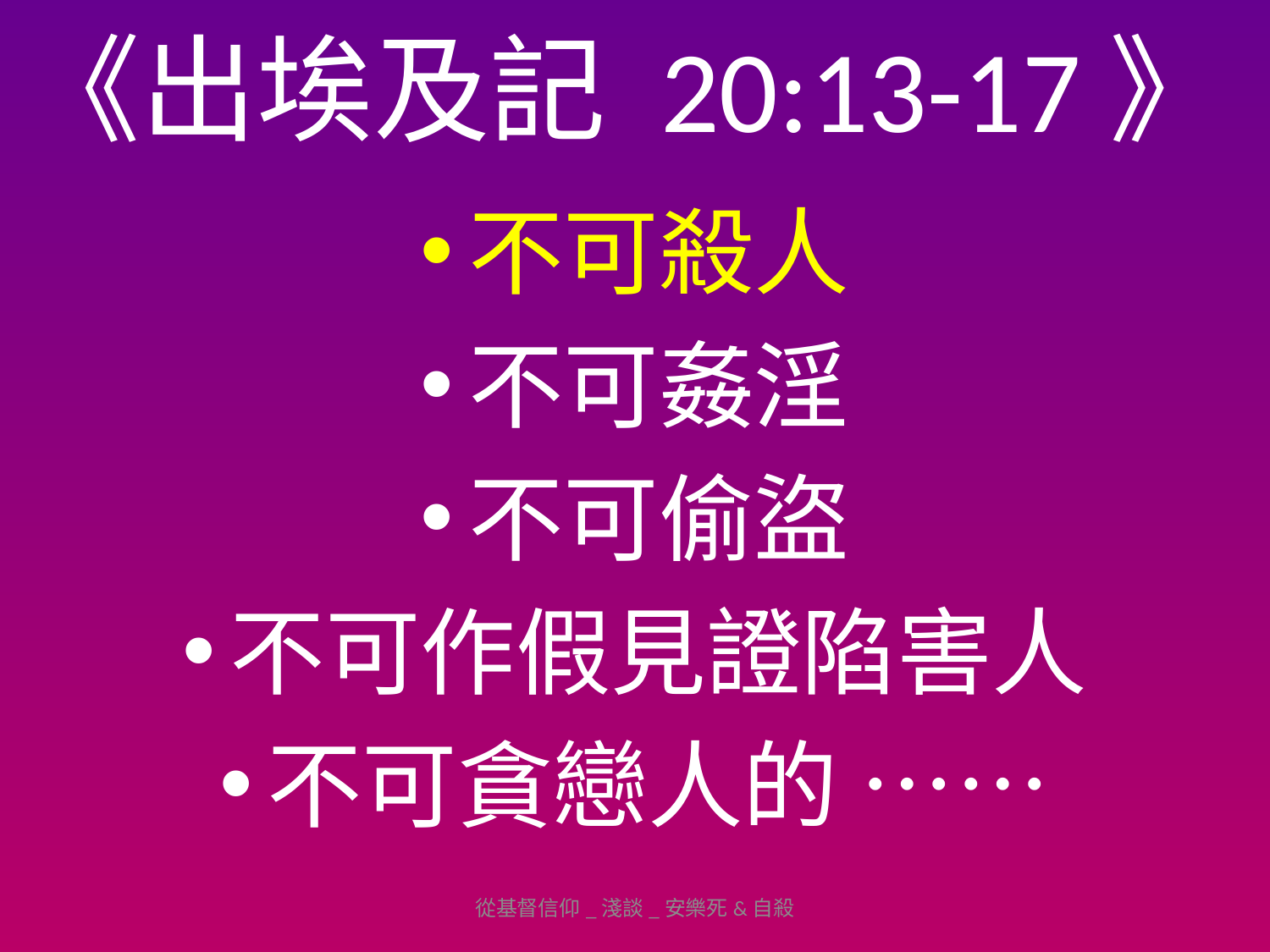

# 《出埃及記 20:13-17》
不可殺人
不可姦淫
不可偷盜
不可作假見證陷害人
不可貪戀人的 ……
從基督信仰_淺談_安樂死&自殺